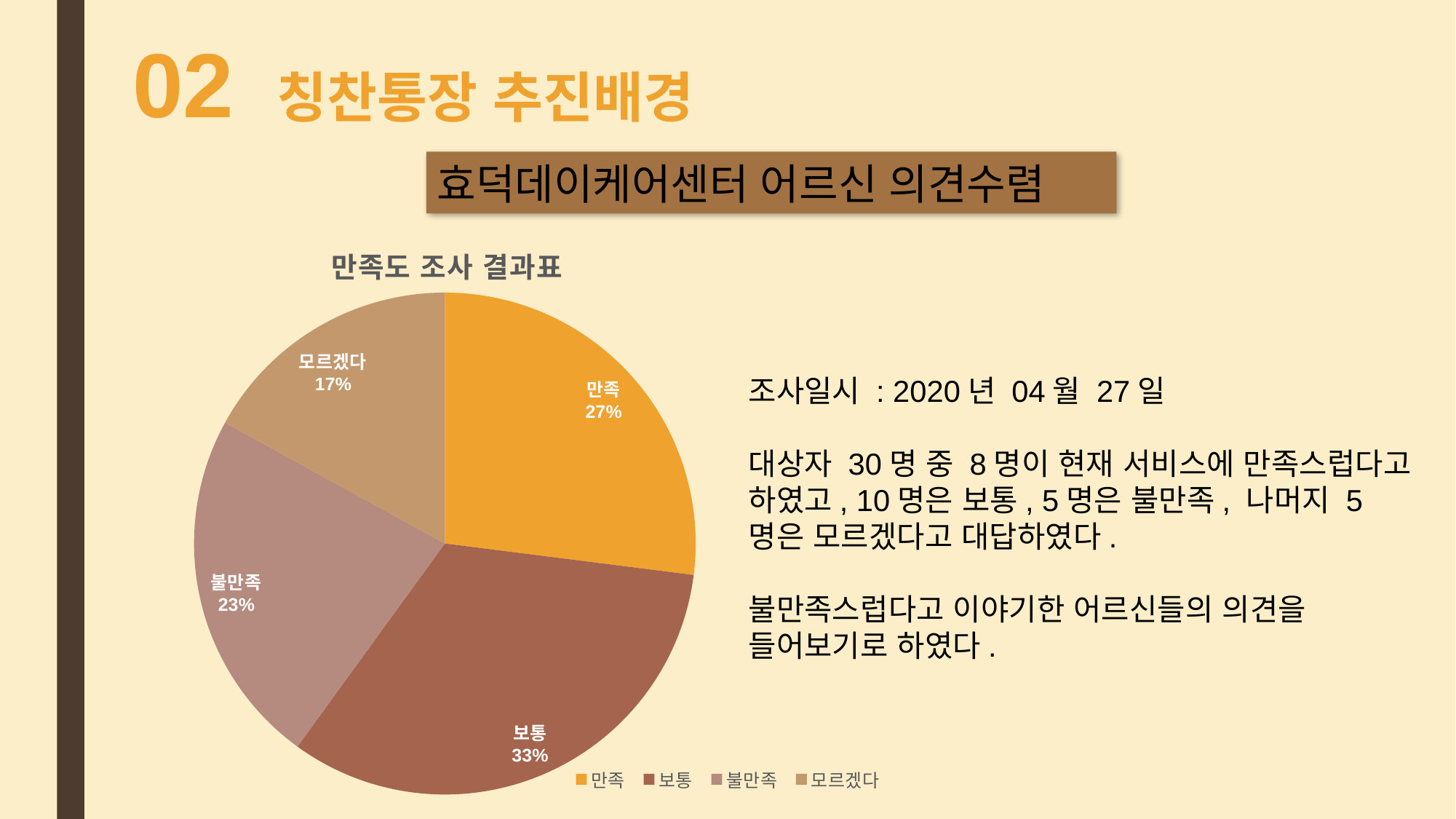

02  칭찬통장 추진배경
효덕데이케어센터 어르신 의견수렴

### Chart: 만족도 조사 결과표

| Category | 급여제공 만족도조사 |
|---|---|
| 만족 | 0.27 |
| 보통 | 0.33 |
| 불만족 | 0.23 |
| 모르겠다 | 0.17 |
조사일시 : 2020년 04월 27일

대상자 30명 중 8명이 현재 서비스에 만족스럽다고 하였고, 10명은 보통, 5명은 불만족, 나머지 5명은 모르겠다고 대답하였다.

불만족스럽다고 이야기한 어르신들의 의견을 들어보기로 하였다.